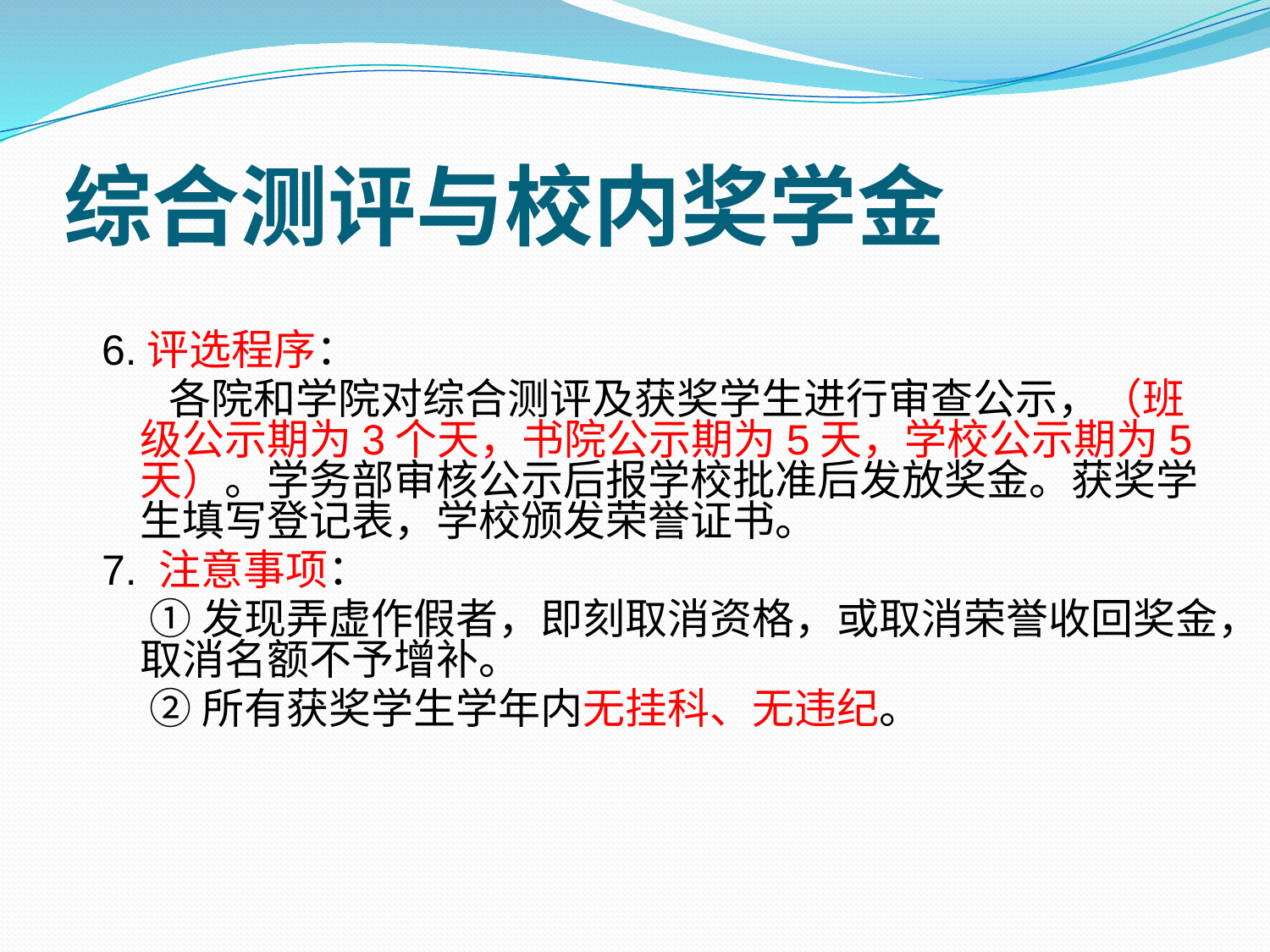

# 综合测评与校内奖学金

6.评选程序：
      各院和学院对综合测评及获奖学生进行审查公示，（班级公示期为3个天，书院公示期为5天，学校公示期为5天）。学务部审核公示后报学校批准后发放奖金。获奖学生填写登记表，学校颁发荣誉证书。
7. 注意事项：
     ①发现弄虚作假者，即刻取消资格，或取消荣誉收回奖金，取消名额不予增补。
     ②所有获奖学生学年内无挂科、无违纪。